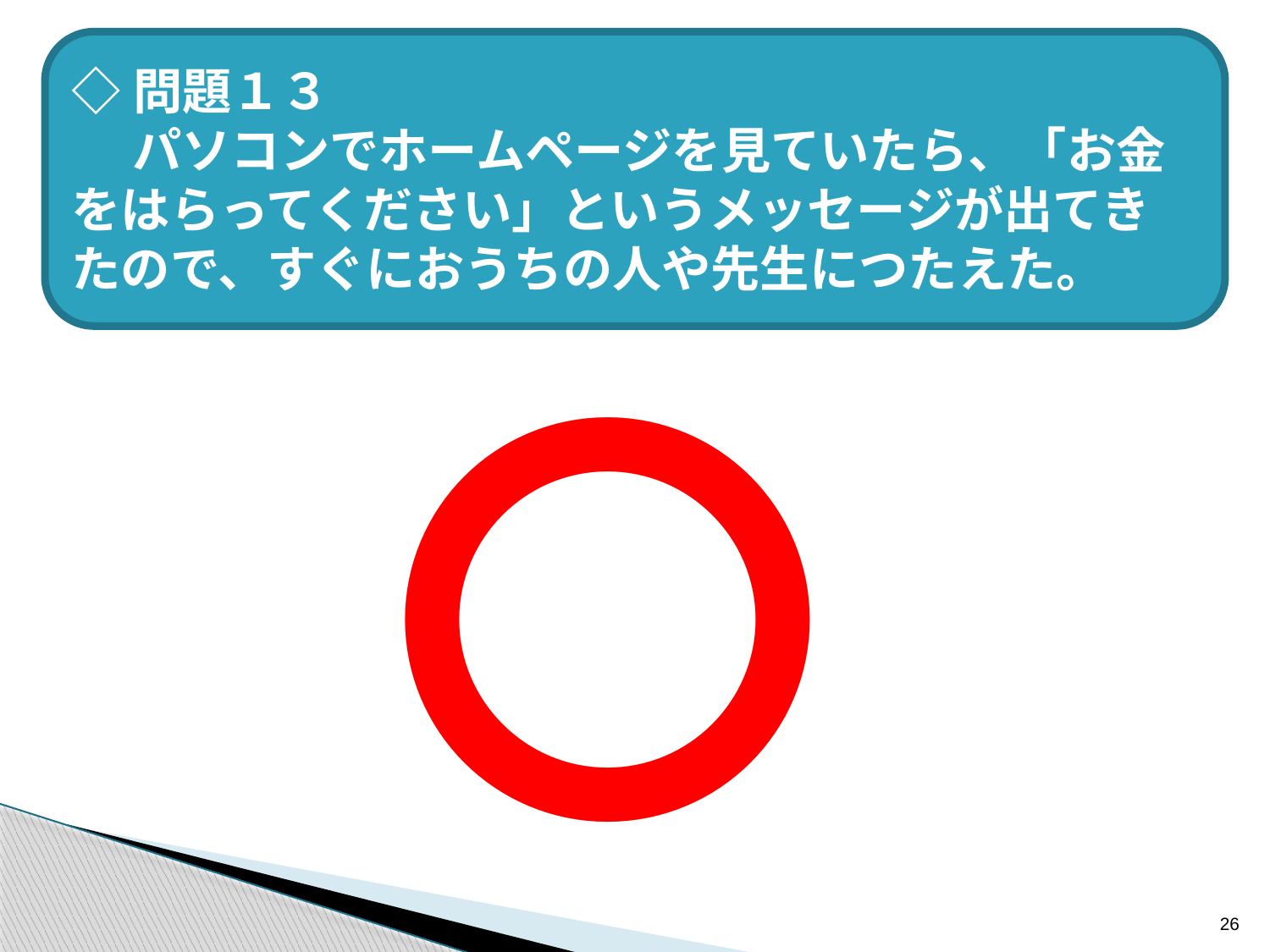

◇問題１３
　 パソコンでホームページを見ていたら、「お金をはらってください」というメッセージが出てきたので、すぐにおうちの人や先生につたえた。

〇

26